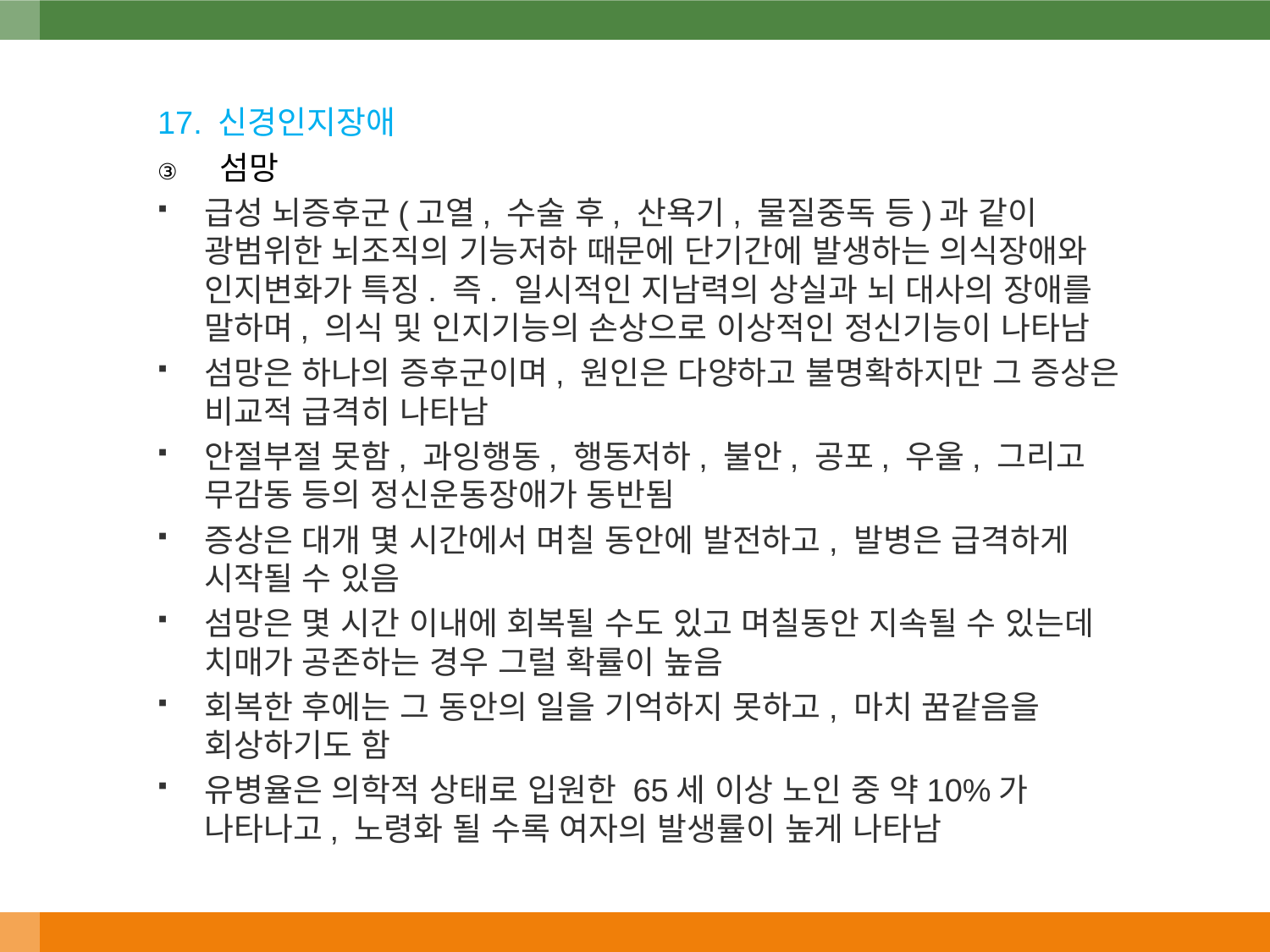

17. 신경인지장애
섬망
급성 뇌증후군(고열, 수술 후, 산욕기, 물질중독 등)과 같이 광범위한 뇌조직의 기능저하 때문에 단기간에 발생하는 의식장애와 인지변화가 특징. 즉. 일시적인 지남력의 상실과 뇌 대사의 장애를 말하며, 의식 및 인지기능의 손상으로 이상적인 정신기능이 나타남
섬망은 하나의 증후군이며, 원인은 다양하고 불명확하지만 그 증상은 비교적 급격히 나타남
안절부절 못함, 과잉행동, 행동저하, 불안, 공포, 우울, 그리고 무감동 등의 정신운동장애가 동반됨
증상은 대개 몇 시간에서 며칠 동안에 발전하고, 발병은 급격하게 시작될 수 있음
섬망은 몇 시간 이내에 회복될 수도 있고 며칠동안 지속될 수 있는데 치매가 공존하는 경우 그럴 확률이 높음
회복한 후에는 그 동안의 일을 기억하지 못하고, 마치 꿈같음을 회상하기도 함
유병율은 의학적 상태로 입원한 65세 이상 노인 중 약10%가 나타나고, 노령화 될 수록 여자의 발생률이 높게 나타남